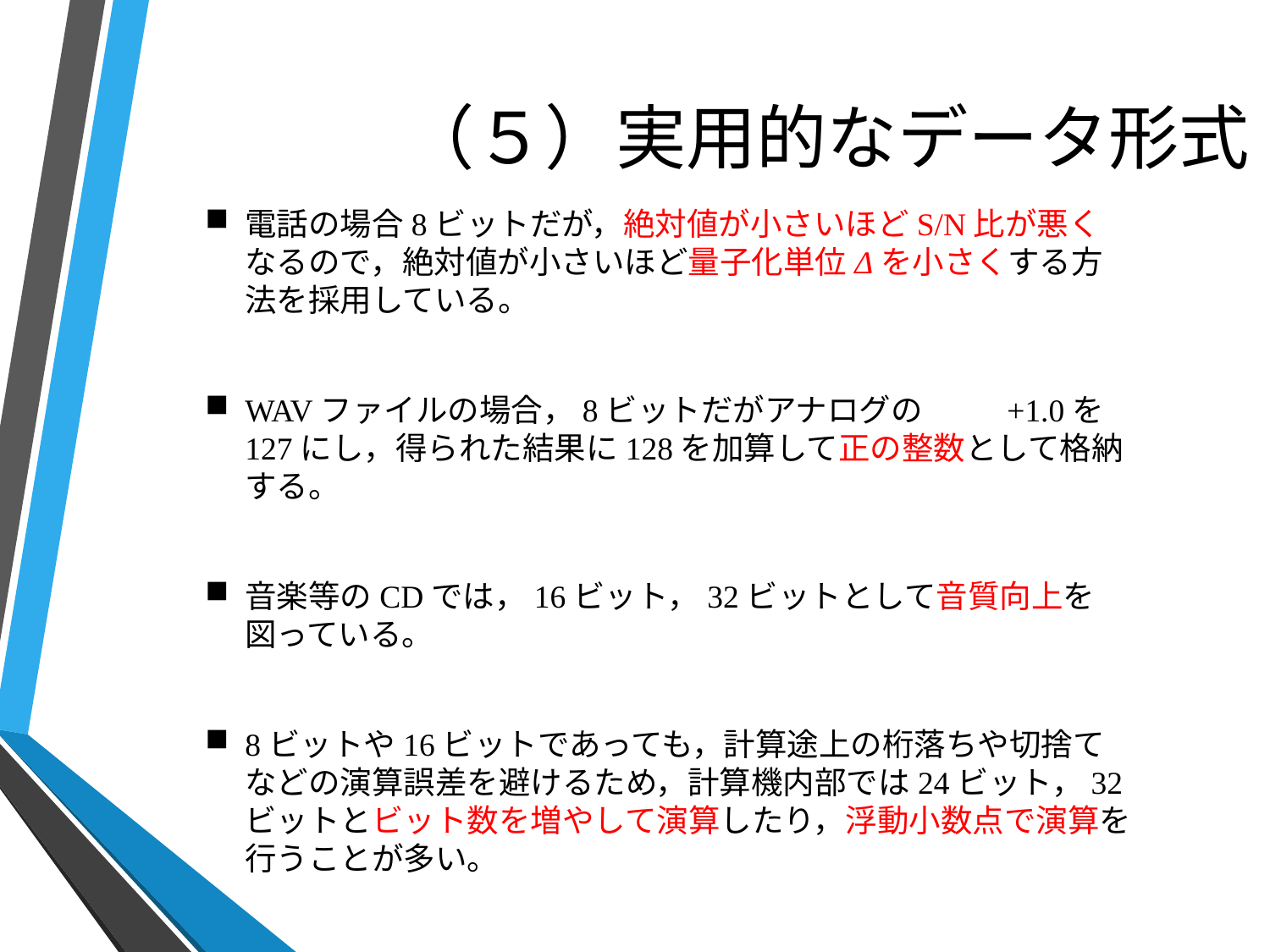

# （５）実用的なデータ形式
電話の場合8ビットだが，絶対値が小さいほどS/N比が悪くなるので，絶対値が小さいほど量子化単位Δを小さくする方法を採用している。

WAVファイルの場合，8ビットだがアナログの	+1.0を127にし，得られた結果に128を加算して正の整数として格納する。

音楽等のCDでは，16ビット，32ビットとして音質向上を図っている。

8ビットや16ビットであっても，計算途上の桁落ちや切捨てなどの演算誤差を避けるため，計算機内部では24ビット，32ビットとビット数を増やして演算したり，浮動小数点で演算を行うことが多い。